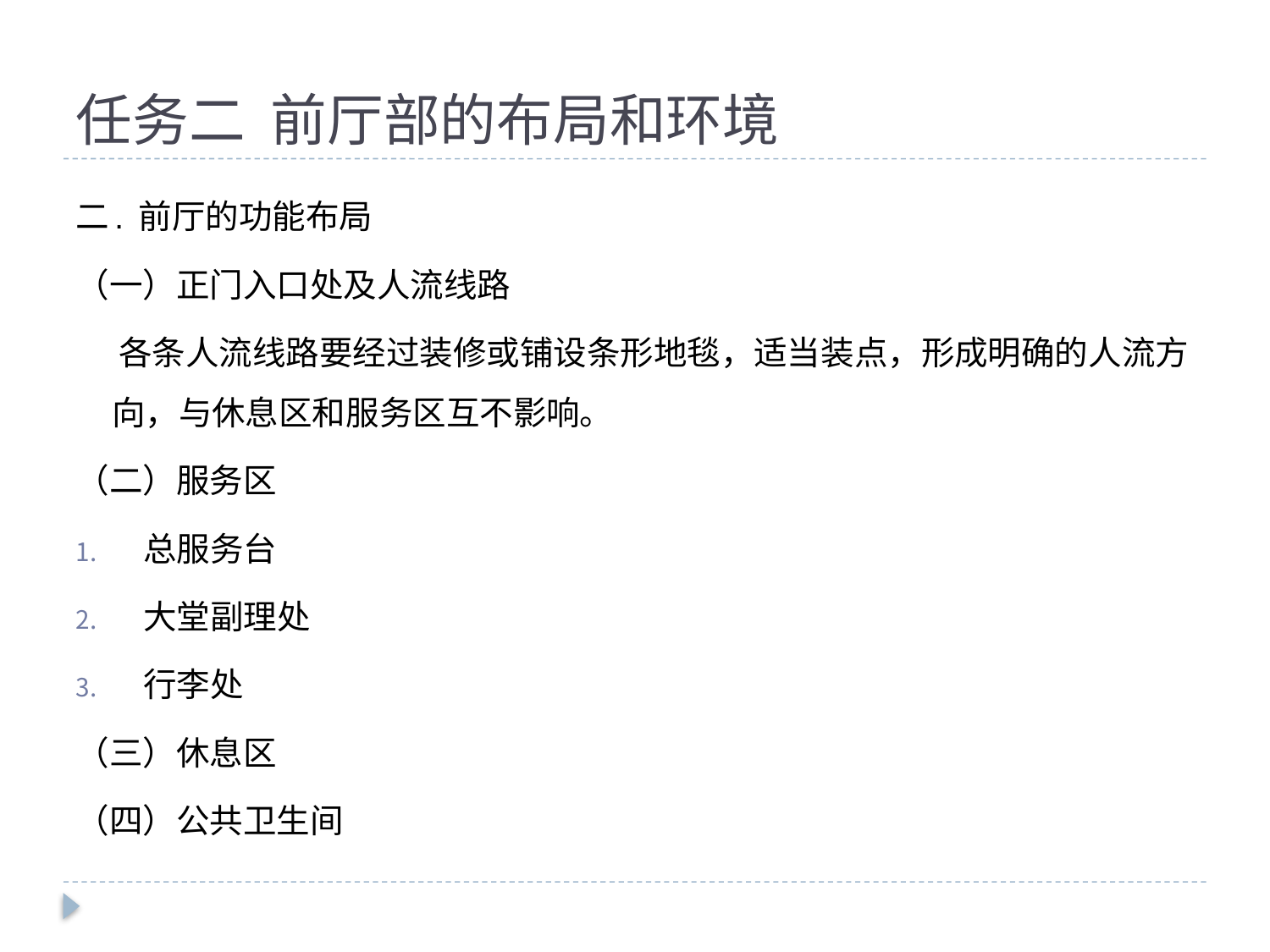

# 任务二  前厅部的布局和环境
二. 前厅的功能布局
（一）正门入口处及人流线路
     各条人流线路要经过装修或铺设条形地毯，适当装点，形成明确的人流方向，与休息区和服务区互不影响。
（二）服务区
总服务台
大堂副理处
行李处
（三）休息区
（四）公共卫生间